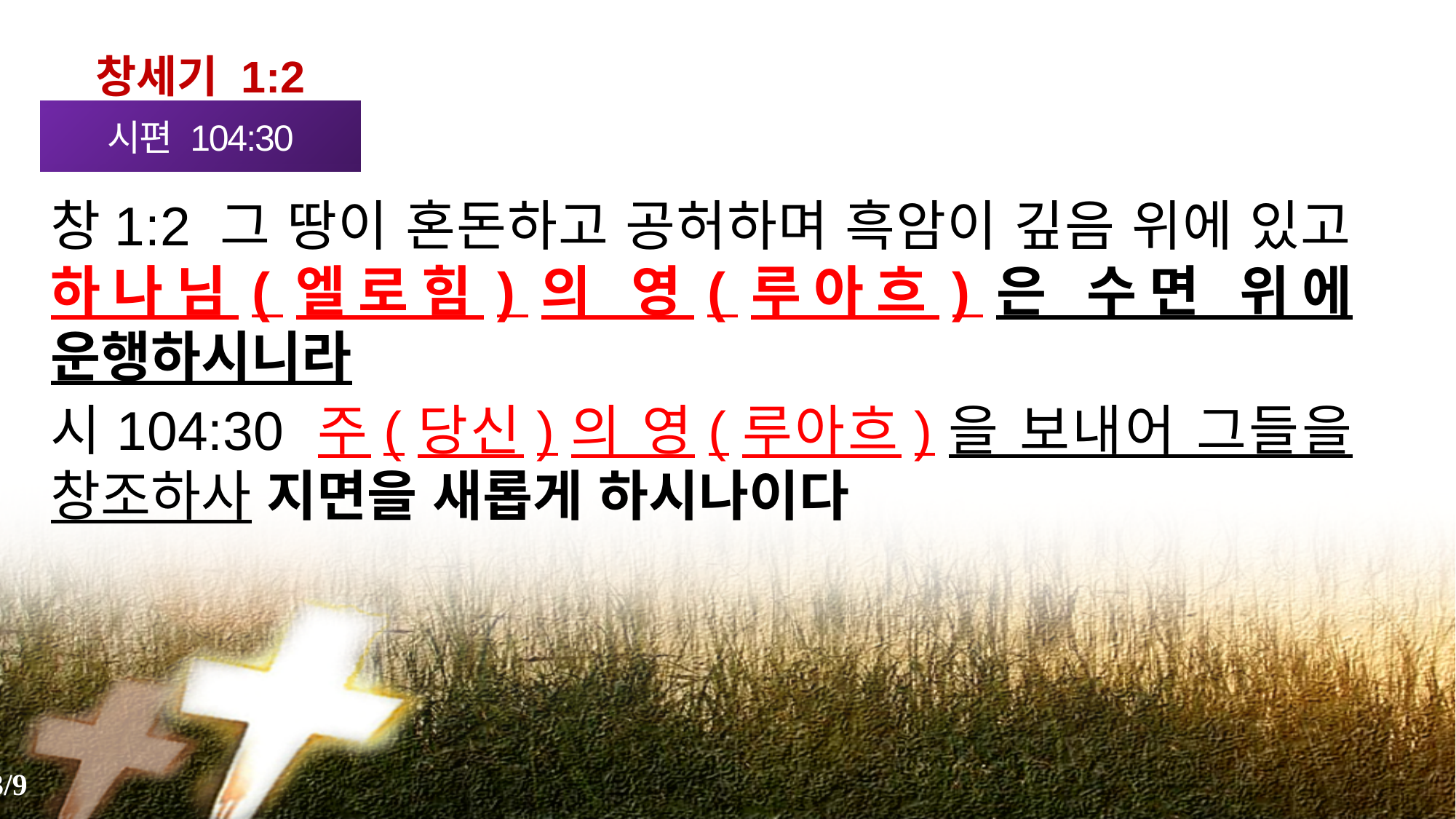

창세기 1:2

시편 104:30
창1:2 그 땅이 혼돈하고 공허하며 흑암이 깊음 위에 있고 하나님(엘로힘)의 영(루아흐)은 수면 위에 운행하시니라
시104:30 주(당신)의 영(루아흐)을 보내어 그들을 창조하사 지면을 새롭게 하시나이다